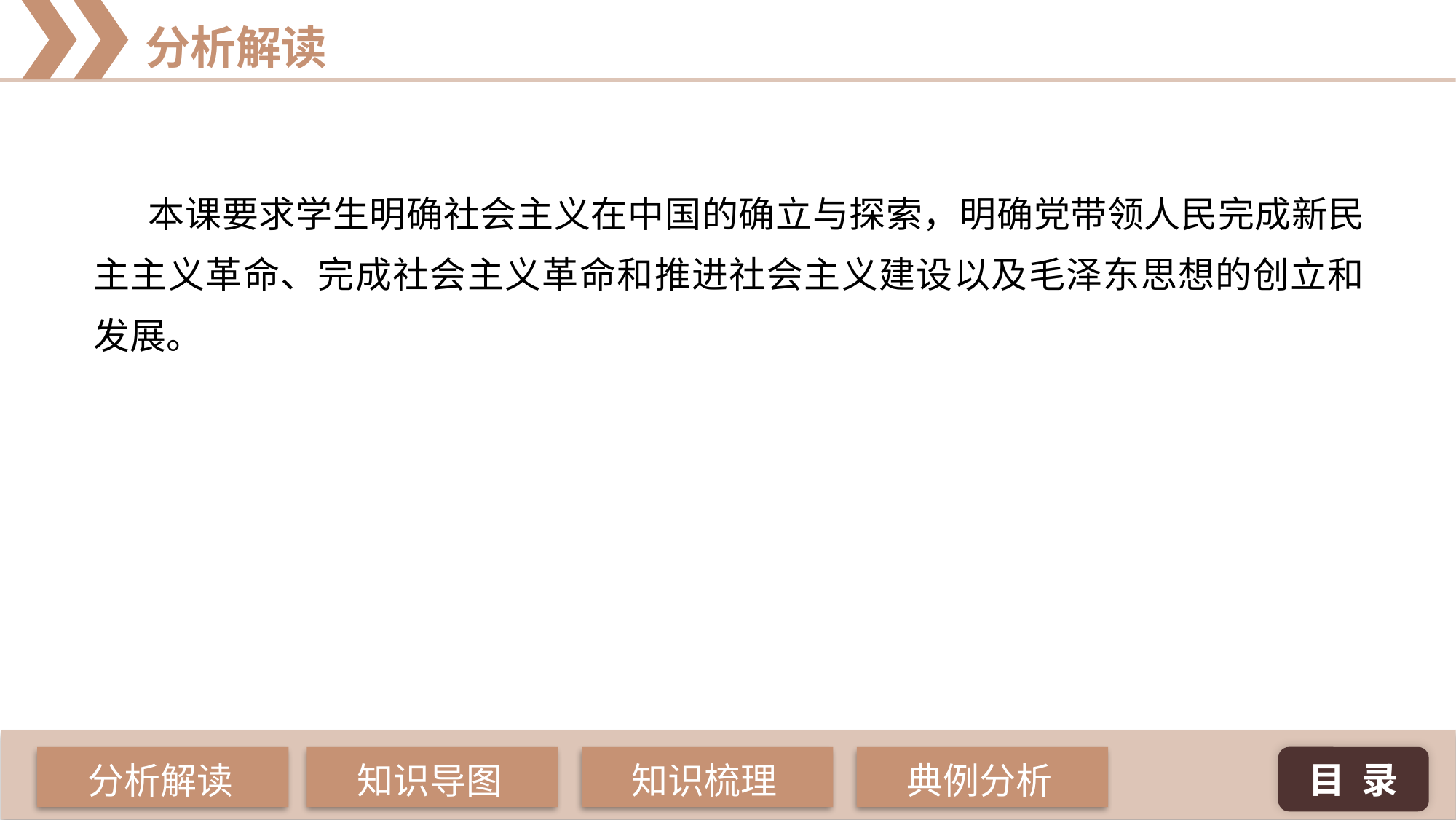

本课要求学生明确社会主义在中国的确立与探索，明确党带领人民完成新民主主义革命、完成社会主义革命和推进社会主义建设以及毛泽东思想的创立和发展。